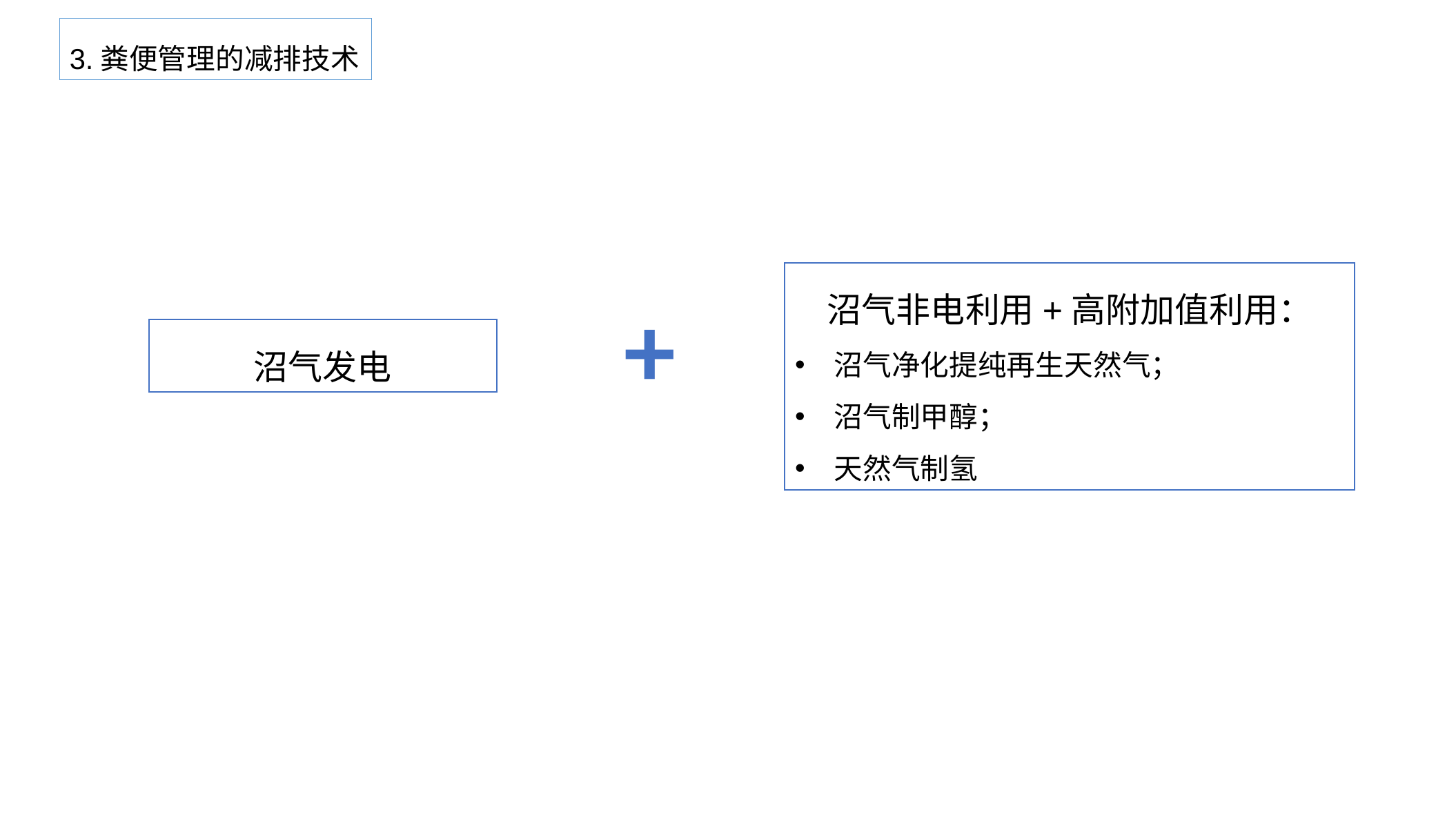

3.粪便管理的减排技术
沼气非电利用+高附加值利用：
沼气净化提纯再生天然气；
沼气制甲醇；
天然气制氢
+
沼气发电